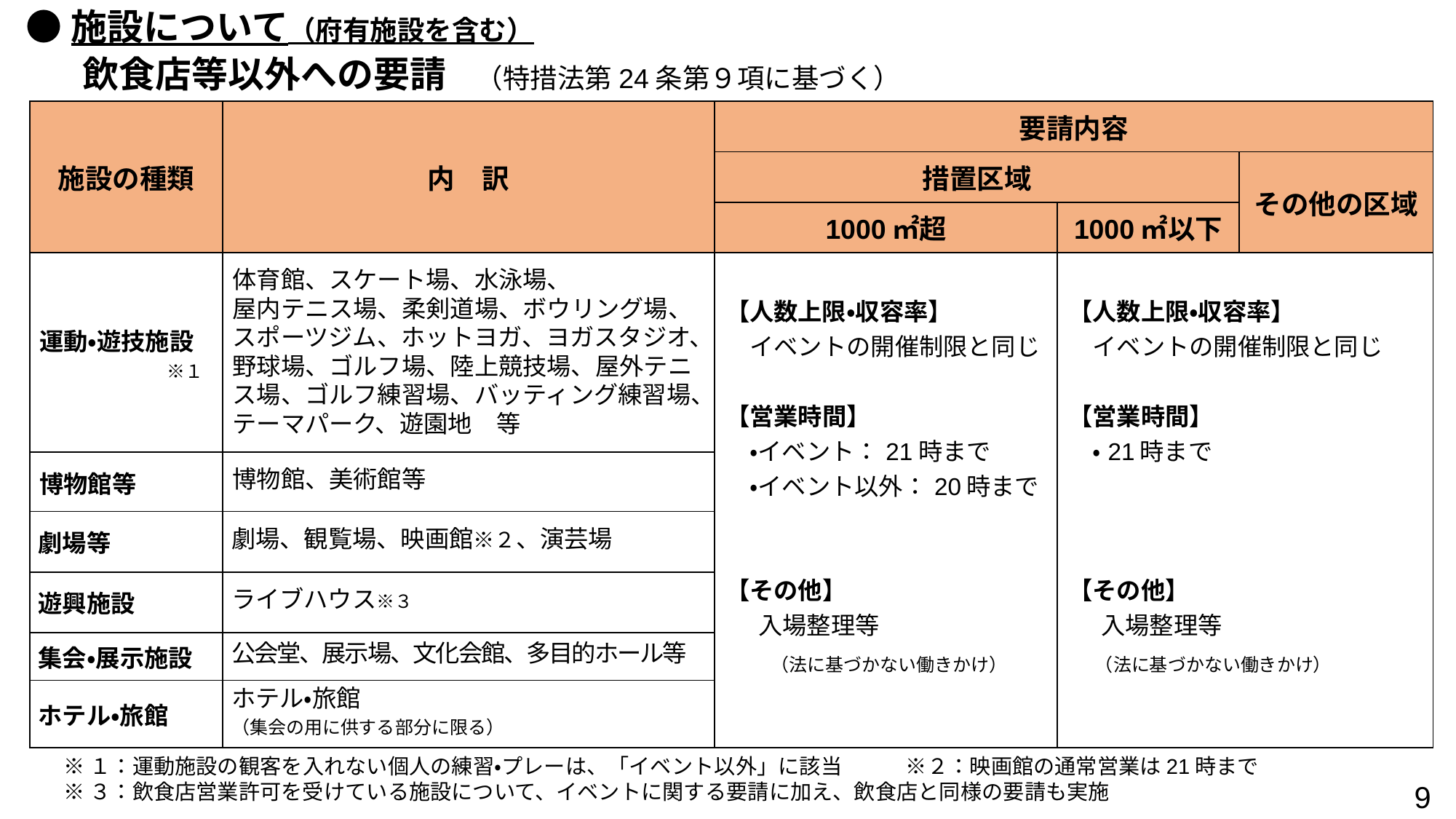

●施設について（府有施設を含む）

飲食店等以外への要請
（特措法第24条第９項に基づく）
| 施設の種類 | 内　訳 | 要請内容 |  |  |
| --- | --- | --- | --- | --- |
|  |  | 措置区域 |  | その他の区域 |
|  |  | 1000㎡超 | 1000㎡以下 |  |
| 運動・遊技施設 　　　　　　　※１ | 体育館、スケート場、水泳場、 屋内テニス場、柔剣道場、ボウリング場、スポーツジム、ホットヨガ、ヨガスタジオ、 野球場、ゴルフ場、陸上競技場、屋外テニス場、ゴルフ練習場、バッティング練習場、テーマパーク、遊園地　等 | 【人数上限・収容率】 　イベントの開催制限と同じ 【営業時間】 　・イベント：21時まで 　・イベント以外：20時まで 【その他】 　入場整理等 　　（法に基づかない働きかけ） | 【人数上限・収容率】 　イベントの開催制限と同じ 【営業時間】 　・21時まで 【その他】 　入場整理等 　（法に基づかない働きかけ） |  |
| 博物館等 | 博物館、美術館等 |  |  |  |
| 劇場等 | 劇場、観覧場、映画館※２、演芸場 |  |  |  |
| 遊興施設 | ライブハウス※３ |  |  |  |
| 集会・展示施設 | 公会堂、展示場、文化会館、多目的ホール等 |  |  |  |
| ホテル・旅館 | ホテル・旅館 （集会の用に供する部分に限る） |  |  |  |
※１：運動施設の観客を入れない個人の練習・プレーは、「イベント以外」に該当　　　※２：映画館の通常営業は21時まで
※３：飲食店営業許可を受けている施設について、イベントに関する要請に加え、飲食店と同様の要請も実施
9